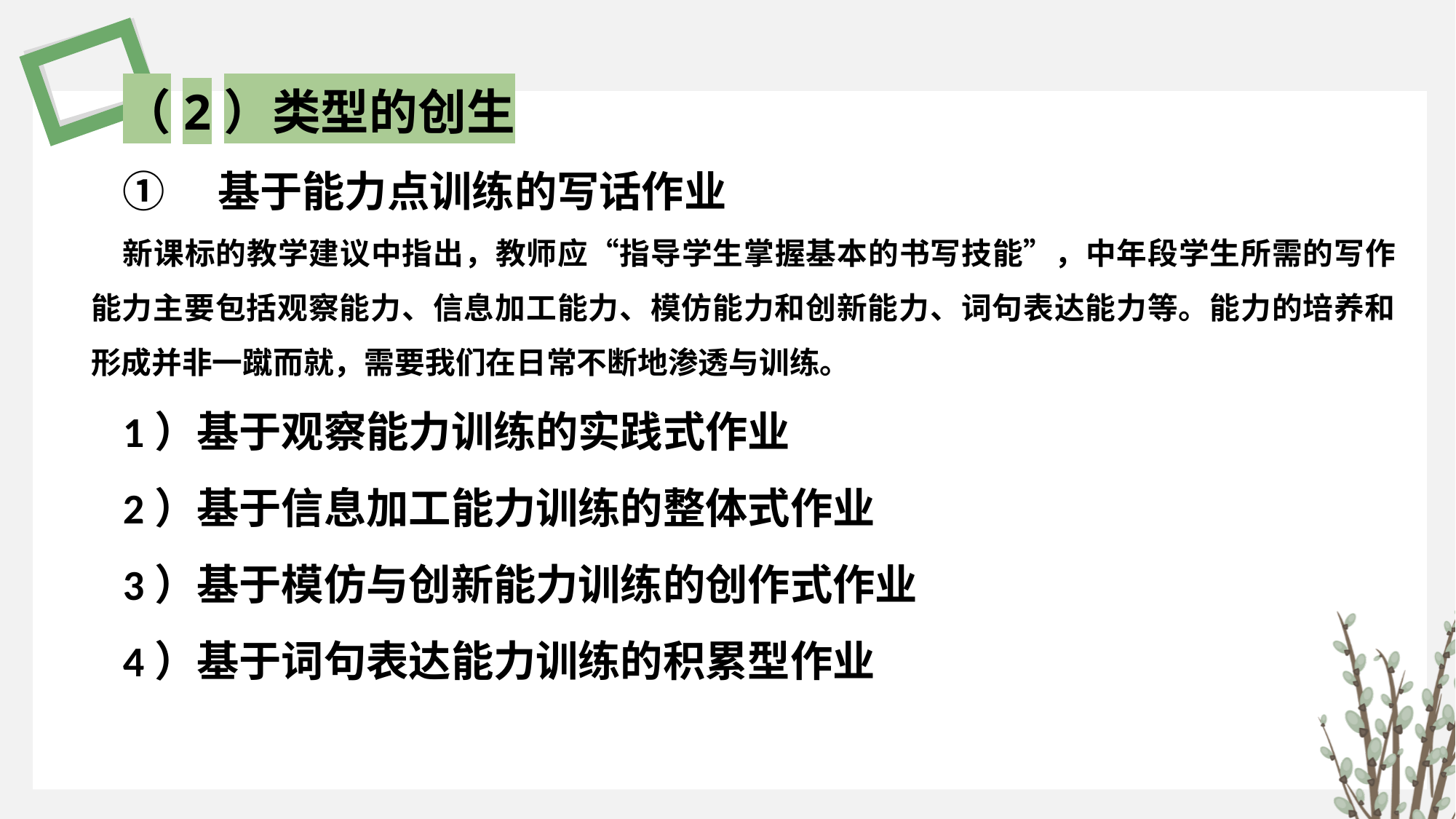

（2）类型的创生
①　基于能力点训练的写话作业
新课标的教学建议中指出，教师应“指导学生掌握基本的书写技能”，中年段学生所需的写作能力主要包括观察能力、信息加工能力、模仿能力和创新能力、词句表达能力等。能力的培养和形成并非一蹴而就，需要我们在日常不断地渗透与训练。
1）基于观察能力训练的实践式作业
2）基于信息加工能力训练的整体式作业
3）基于模仿与创新能力训练的创作式作业
4）基于词句表达能力训练的积累型作业